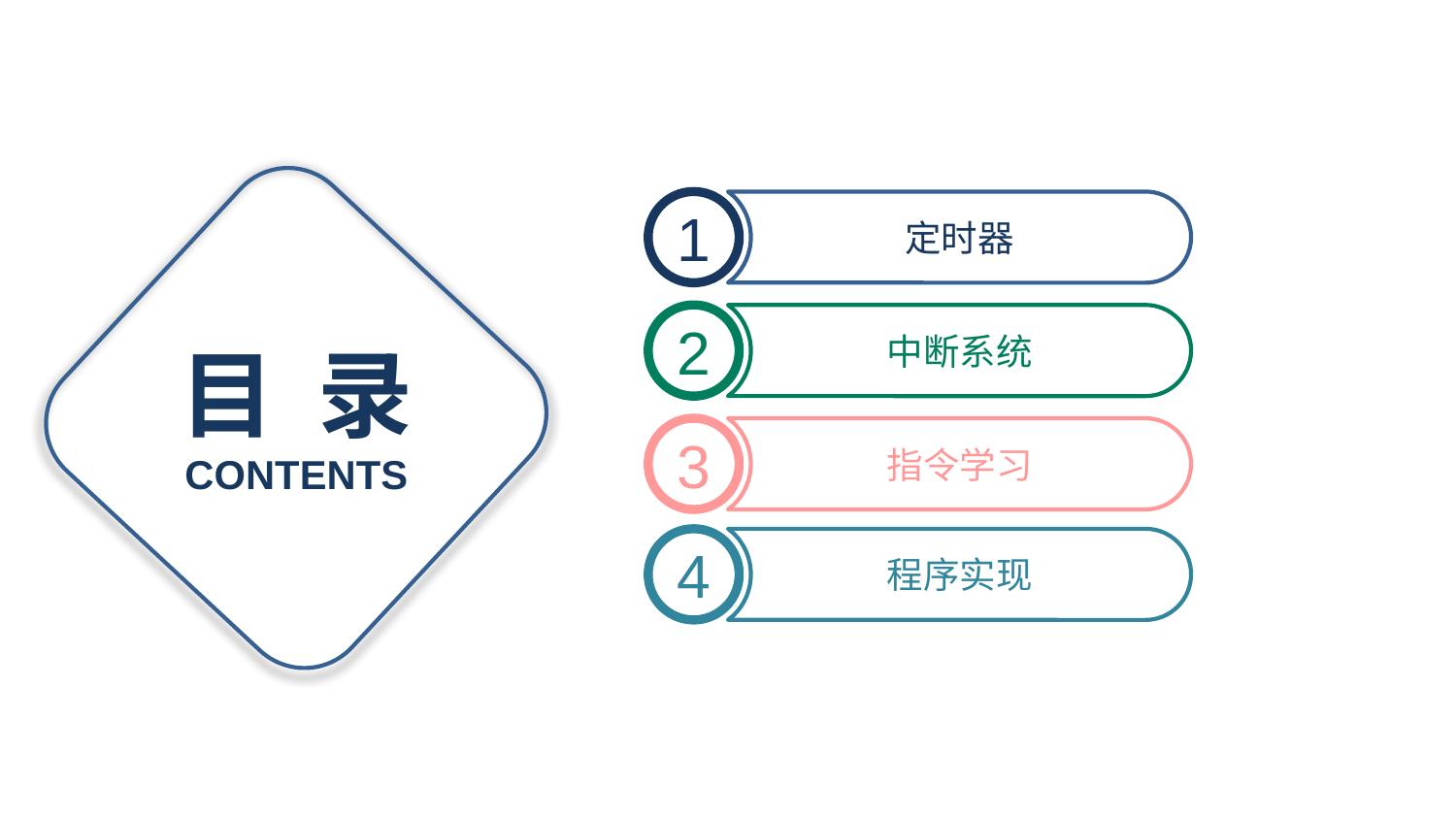

1
定时器

2
中断系统
目  录
3
指令学习
CONTENTS
4
程序实现